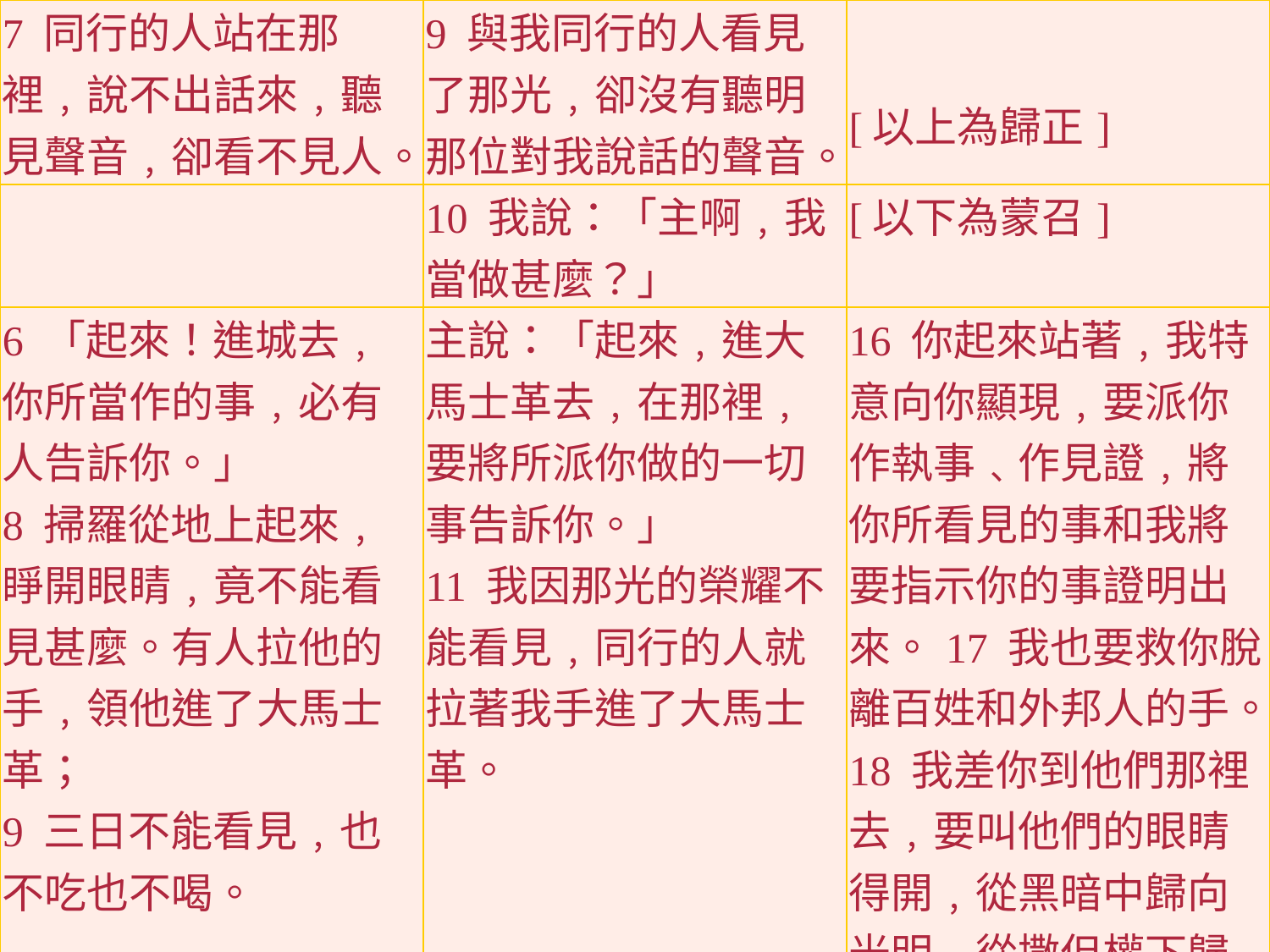

| 7 同行的人站在那裡﹐說不出話來﹐聽見聲音﹐卻看不見人。 | 9 與我同行的人看見了那光﹐卻沒有聽明那位對我說話的聲音。 | [以上為歸正] |
| --- | --- | --- |
|  | 10 我說：「主啊﹐我當做甚麼？」 | [以下為蒙召] |
| 6 「起來！進城去﹐你所當作的事﹐必有人告訴你。」 8 掃羅從地上起來﹐睜開眼睛﹐竟不能看見甚麼。有人拉他的手﹐領他進了大馬士革； 9 三日不能看見﹐也不吃也不喝。 | 主說：「起來﹐進大馬士革去﹐在那裡﹐要將所派你做的一切事告訴你。」 11 我因那光的榮耀不能看見﹐同行的人就拉著我手進了大馬士革。 | 16 你起來站著﹐我特意向你顯現﹐要派你作執事﹑作見證﹐將你所看見的事和我將要指示你的事證明出來。17 我也要救你脫離百姓和外邦人的手。18 我差你到他們那裡去﹐要叫他們的眼睛得開﹐從黑暗中歸向光明﹐從撒但權下歸向神；又因信我﹐得蒙赦罪﹐和一切成聖的人同得基業。」 |